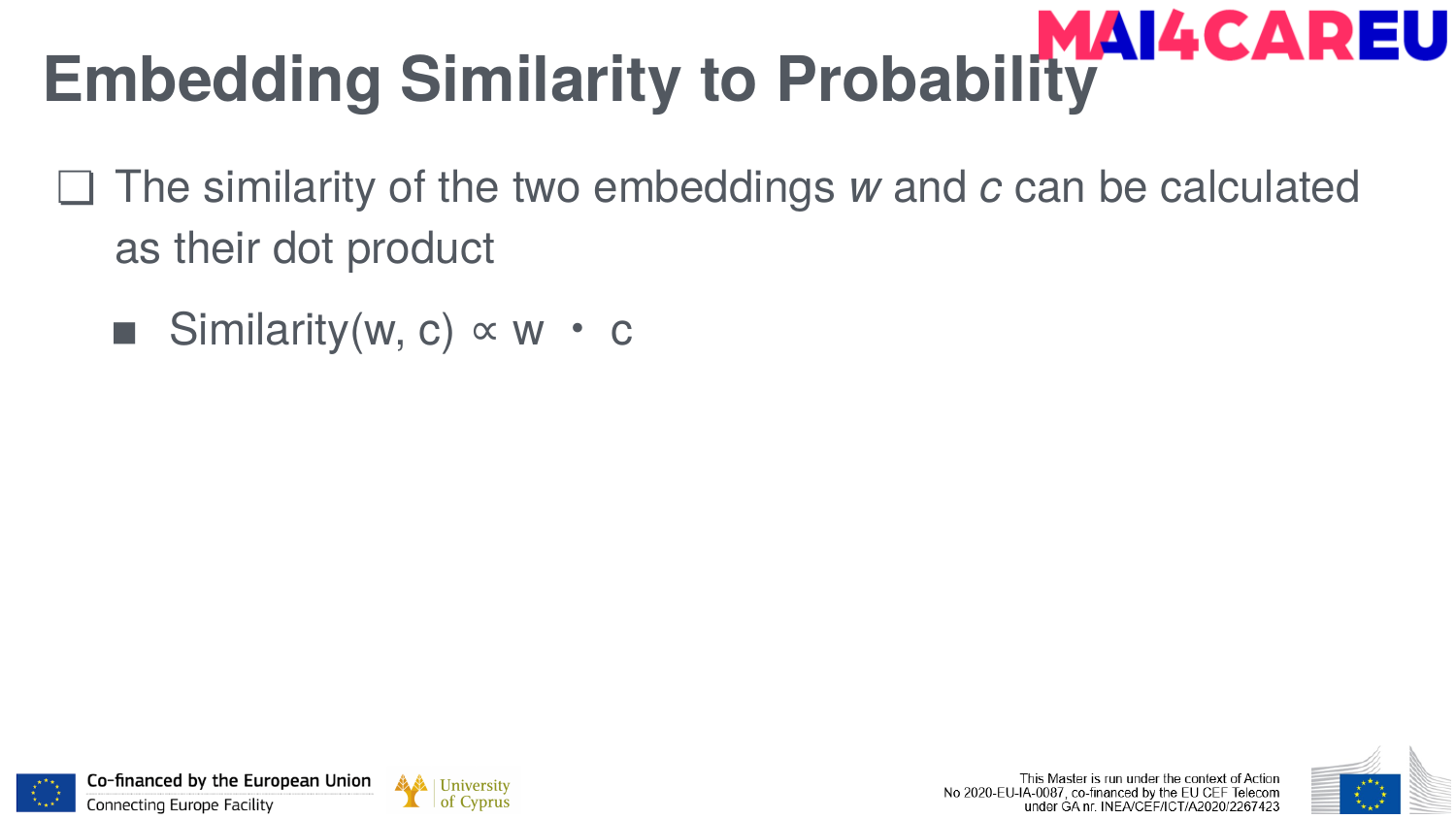

# Embedding Similarity to Probability
The similarity of the two embeddings w and c can be calculated as their dot product
Similarity(w, c) ∝ w・c